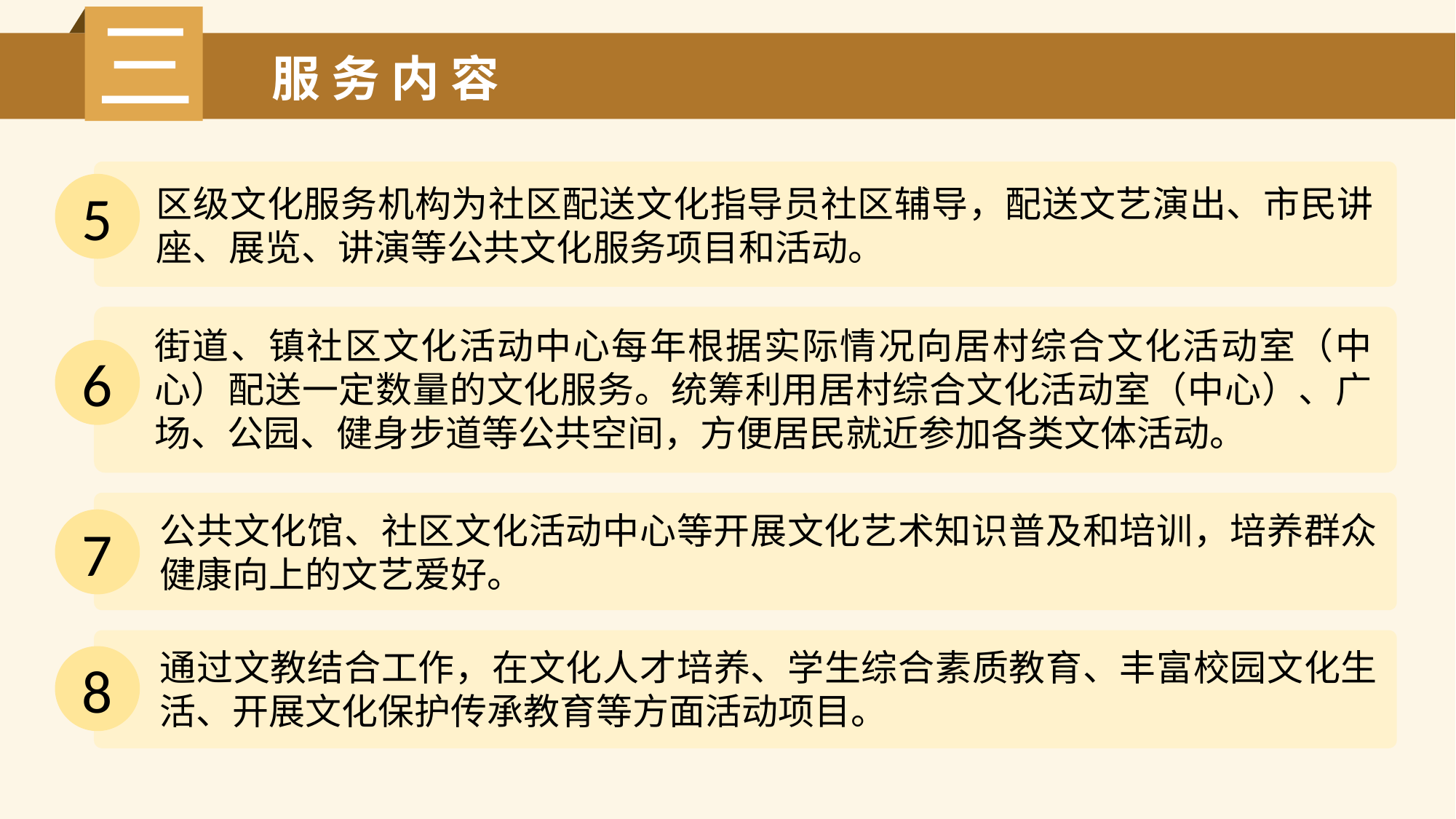

三

服 务 内 容

5
区级文化服务机构为社区配送文化指导员社区辅导，配送文艺演出、市民讲座、展览、讲演等公共文化服务项目和活动。

街道、镇社区文化活动中心每年根据实际情况向居村综合文化活动室（中心）配送一定数量的文化服务。统筹利用居村综合文化活动室（中心）、广场、公园、健身步道等公共空间，方便居民就近参加各类文体活动。
6

公共文化馆、社区文化活动中心等开展文化艺术知识普及和培训，培养群众健康向上的文艺爱好。
7

通过文教结合工作，在文化人才培养、学生综合素质教育、丰富校园文化生活、开展文化保护传承教育等方面活动项目。
8